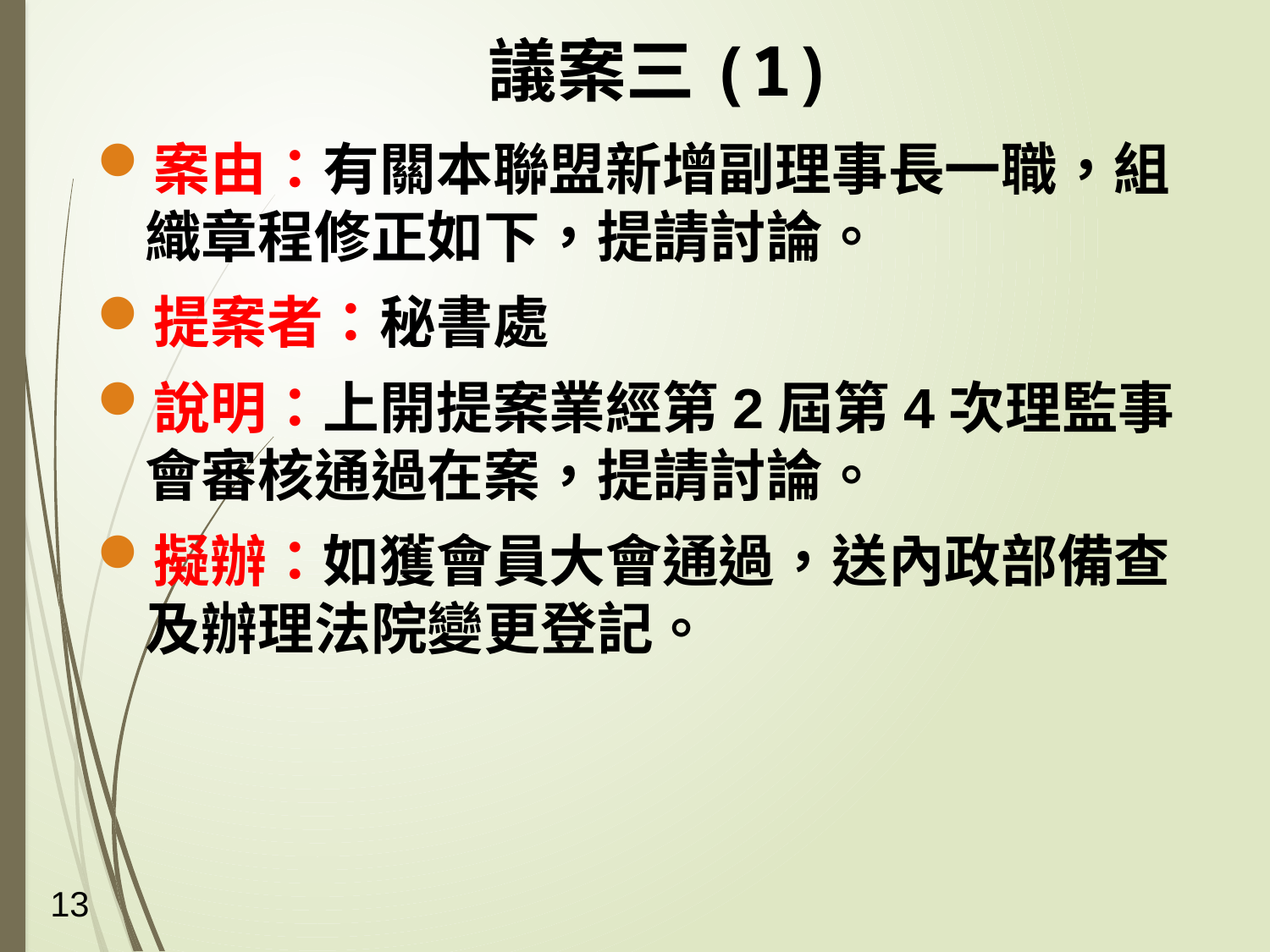

# 議案三(1)
案由：有關本聯盟新增副理事長一職，組織章程修正如下，提請討論。
提案者：秘書處
說明：上開提案業經第2屆第4次理監事會審核通過在案，提請討論。
擬辦：如獲會員大會通過，送內政部備查及辦理法院變更登記。
13